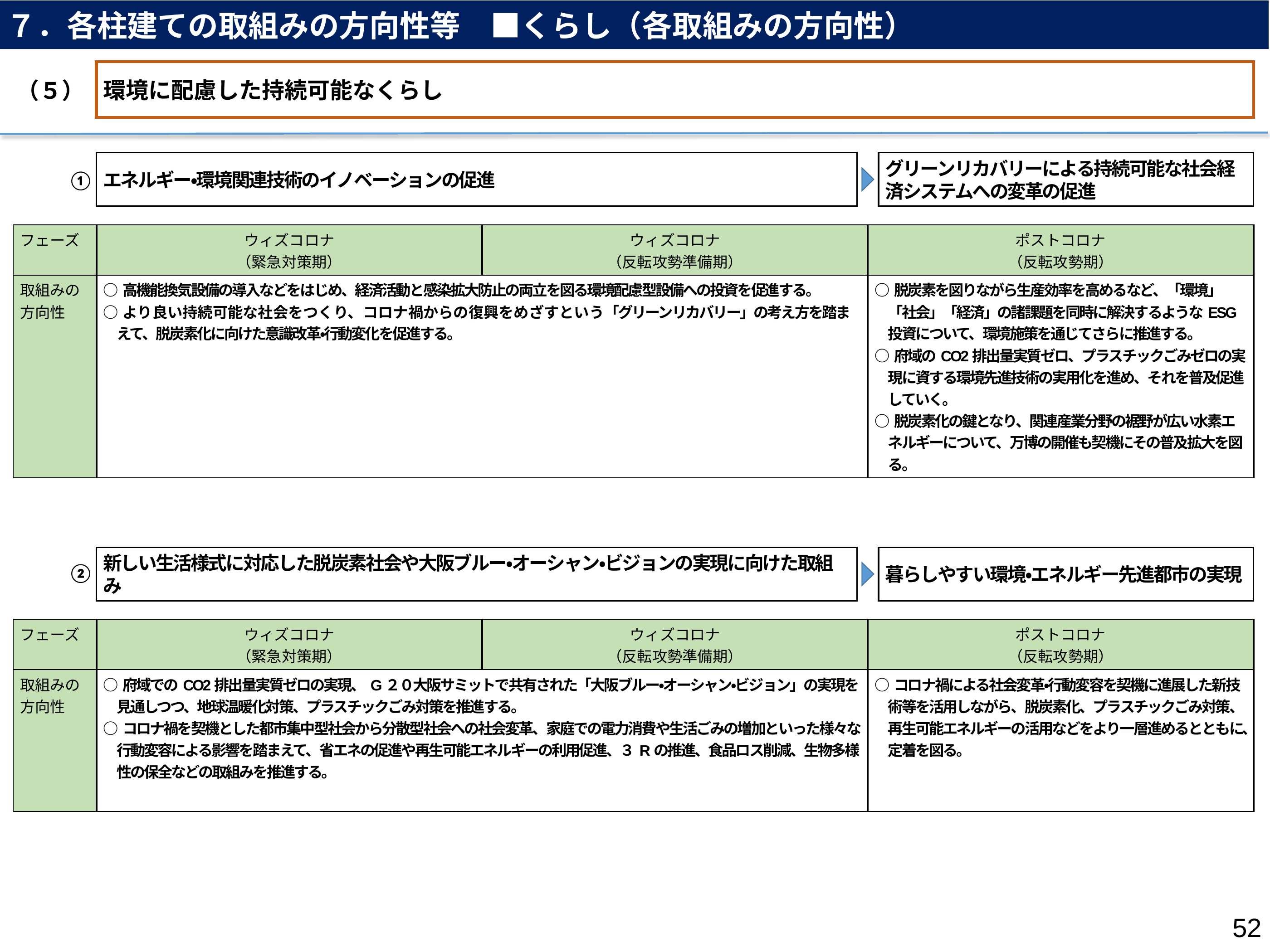

７．各柱建ての取組みの方向性等　■くらし（各取組みの方向性）
環境に配慮した持続可能なくらし
（５）
エネルギー・環境関連技術のイノベーションの促進
グリーンリカバリーによる持続可能な社会経済システムへの変革の促進
①

| フェーズ | ウィズコロナ （緊急対策期） | ウィズコロナ （反転攻勢準備期） | ポストコロナ （反転攻勢期） |
| --- | --- | --- | --- |
| 取組みの 方向性 | ○高機能換気設備の導入などをはじめ、経済活動と感染拡大防止の両立を図る環境配慮型設備への投資を促進する。 ○より良い持続可能な社会をつくり、コロナ禍からの復興をめざすという「グリーンリカバリー」の考え方を踏まえて、脱炭素化に向けた意識改革・行動変化を促進する。 |  | ○脱炭素を図りながら生産効率を高めるなど、「環境」「社会」「経済」の諸課題を同時に解決するようなESG投資について、環境施策を通じてさらに推進する。 ○府域のCO2排出量実質ゼロ、プラスチックごみゼロの実現に資する環境先進技術の実用化を進め、それを普及促進していく。 ○脱炭素化の鍵となり、関連産業分野の裾野が広い水素エネルギーについて、万博の開催も契機にその普及拡大を図る。 |
新しい生活様式に対応した脱炭素社会や大阪ブルー・オーシャン・ビジョンの実現に向けた取組み
暮らしやすい環境・エネルギー先進都市の実現
②

| フェーズ | ウィズコロナ （緊急対策期） | ウィズコロナ （反転攻勢準備期） | ポストコロナ （反転攻勢期） |
| --- | --- | --- | --- |
| 取組みの 方向性 | ○府域でのCO2排出量実質ゼロの実現、G２０大阪サミットで共有された「大阪ブルー・オーシャン・ビジョン」の実現を見通しつつ、地球温暖化対策、プラスチックごみ対策を推進する。 ○コロナ禍を契機とした都市集中型社会から分散型社会への社会変革、家庭での電力消費や生活ごみの増加といった様々な行動変容による影響を踏まえて、省エネの促進や再生可能エネルギーの利用促進、３Rの推進、食品ロス削減、生物多様性の保全などの取組みを推進する。 |  | ○コロナ禍による社会変革・行動変容を契機に進展した新技術等を活用しながら、脱炭素化、プラスチックごみ対策、再生可能エネルギーの活用などをより一層進めるとともに、定着を図る。 |
52